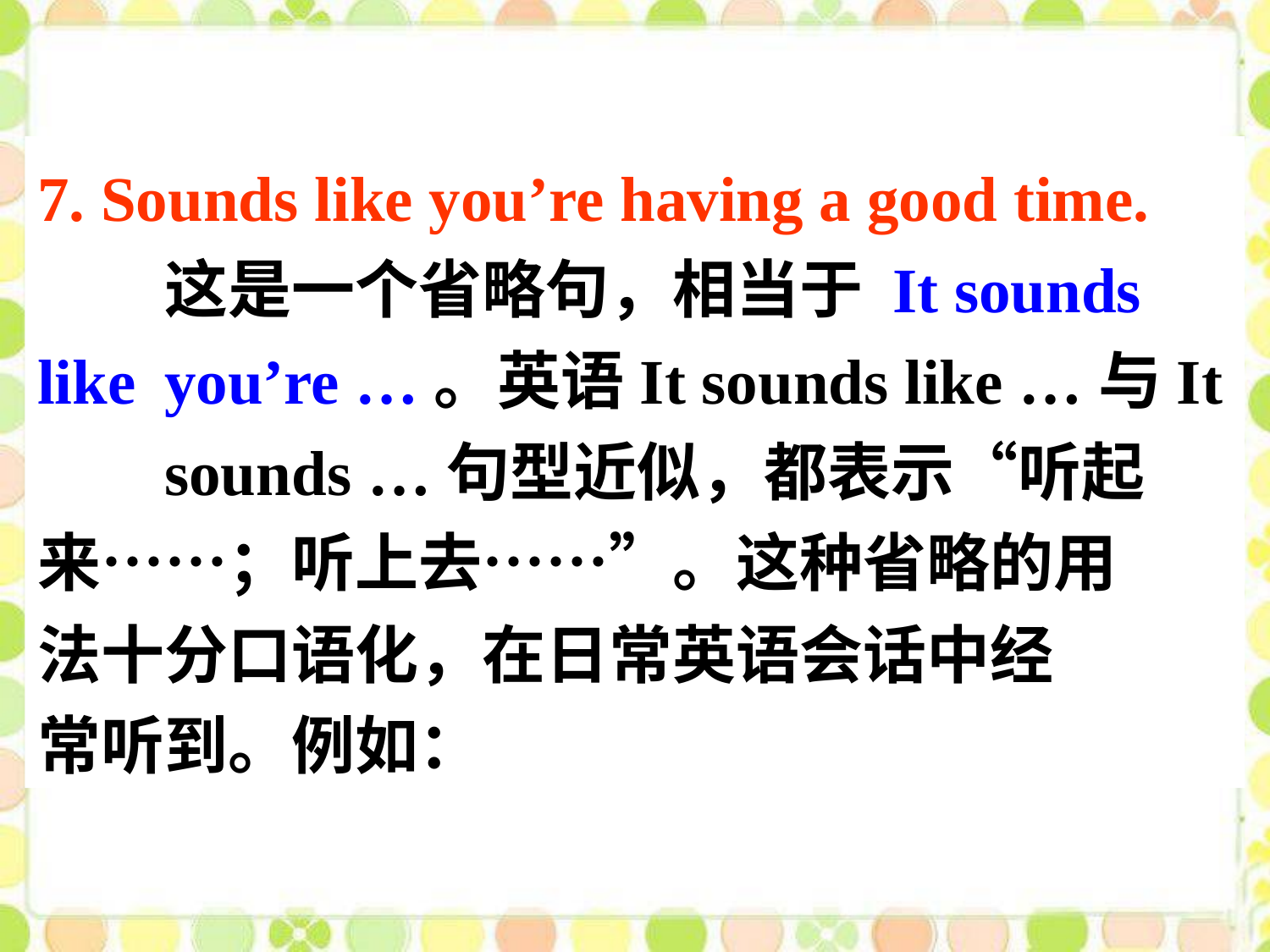

7. Sounds like you’re having a good time.
	这是一个省略句，相当于 It sounds like 	you’re …。英语It sounds like …与It 	sounds …句型近似，都表示“听起	来……；听上去……”。这种省略的用	法十分口语化，在日常英语会话中经	常听到。例如：